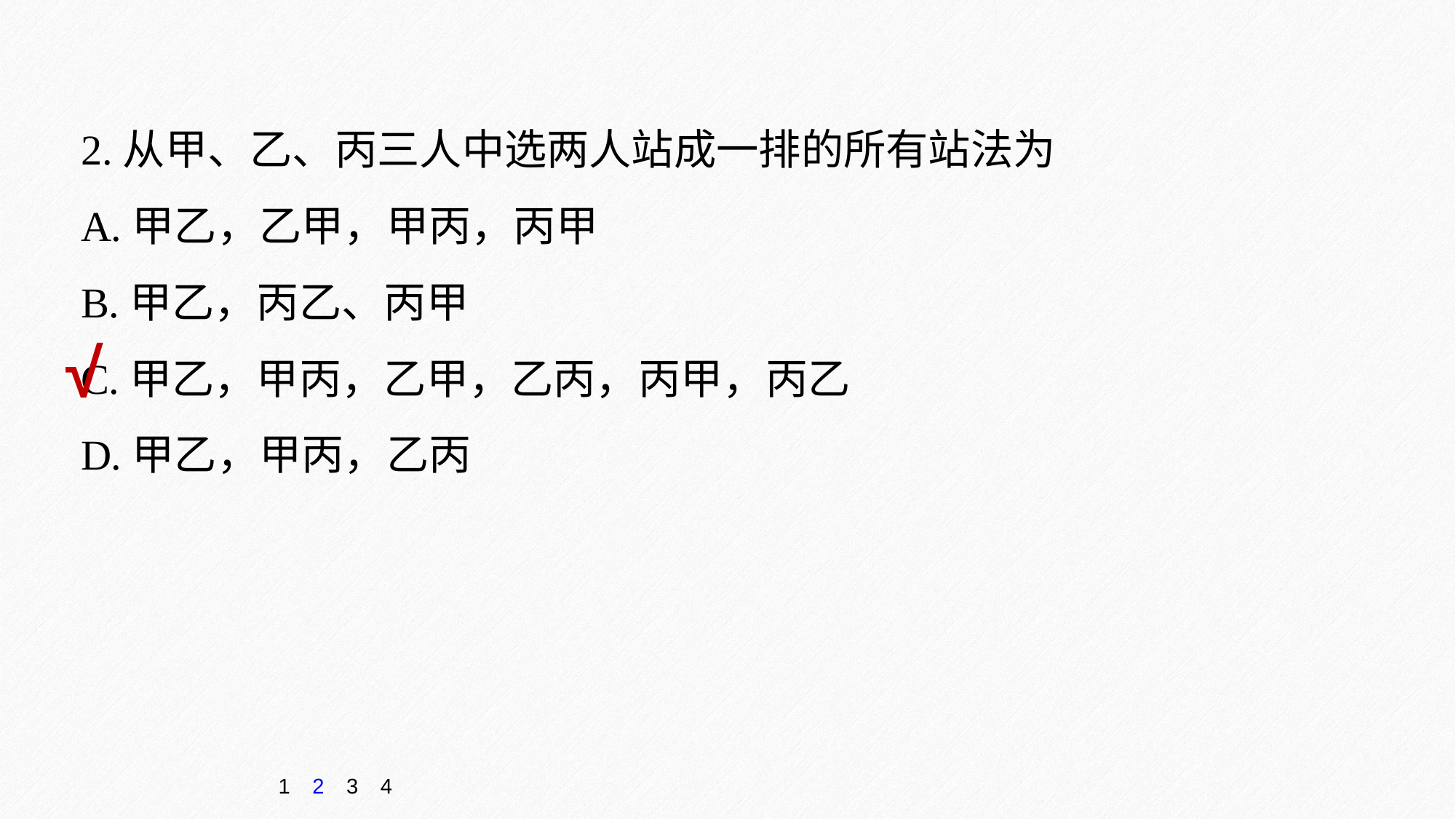

2.从甲、乙、丙三人中选两人站成一排的所有站法为
A.甲乙，乙甲，甲丙，丙甲
B.甲乙，丙乙、丙甲
C.甲乙，甲丙，乙甲，乙丙，丙甲，丙乙
D.甲乙，甲丙，乙丙
√
1
2
3
4